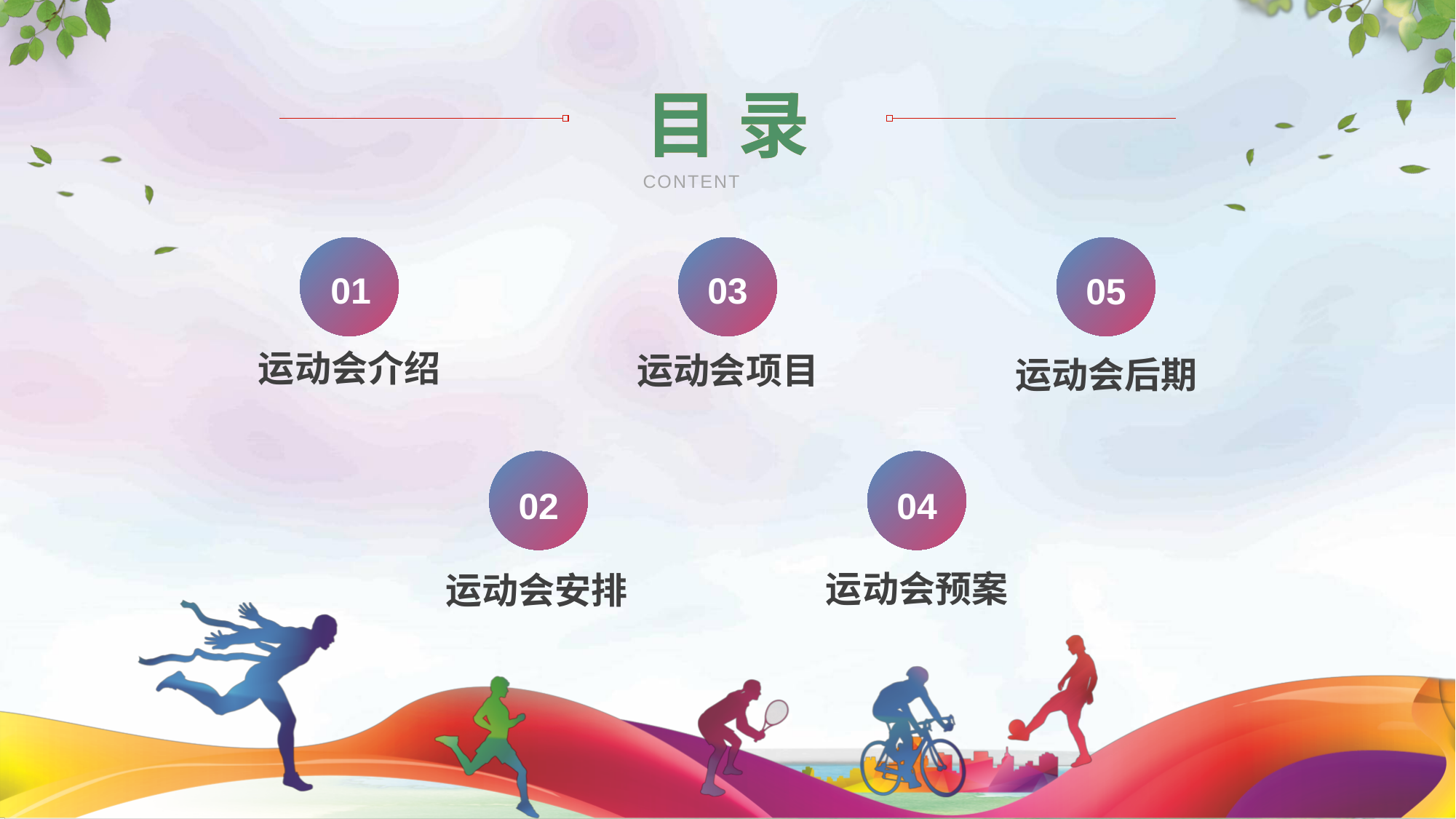

目 录
目 录

CONTENT

01
运动会介绍

03
运动会项目

05
运动会后期

02
运动会安排

04
运动会预案
https://www.ypppt.com/